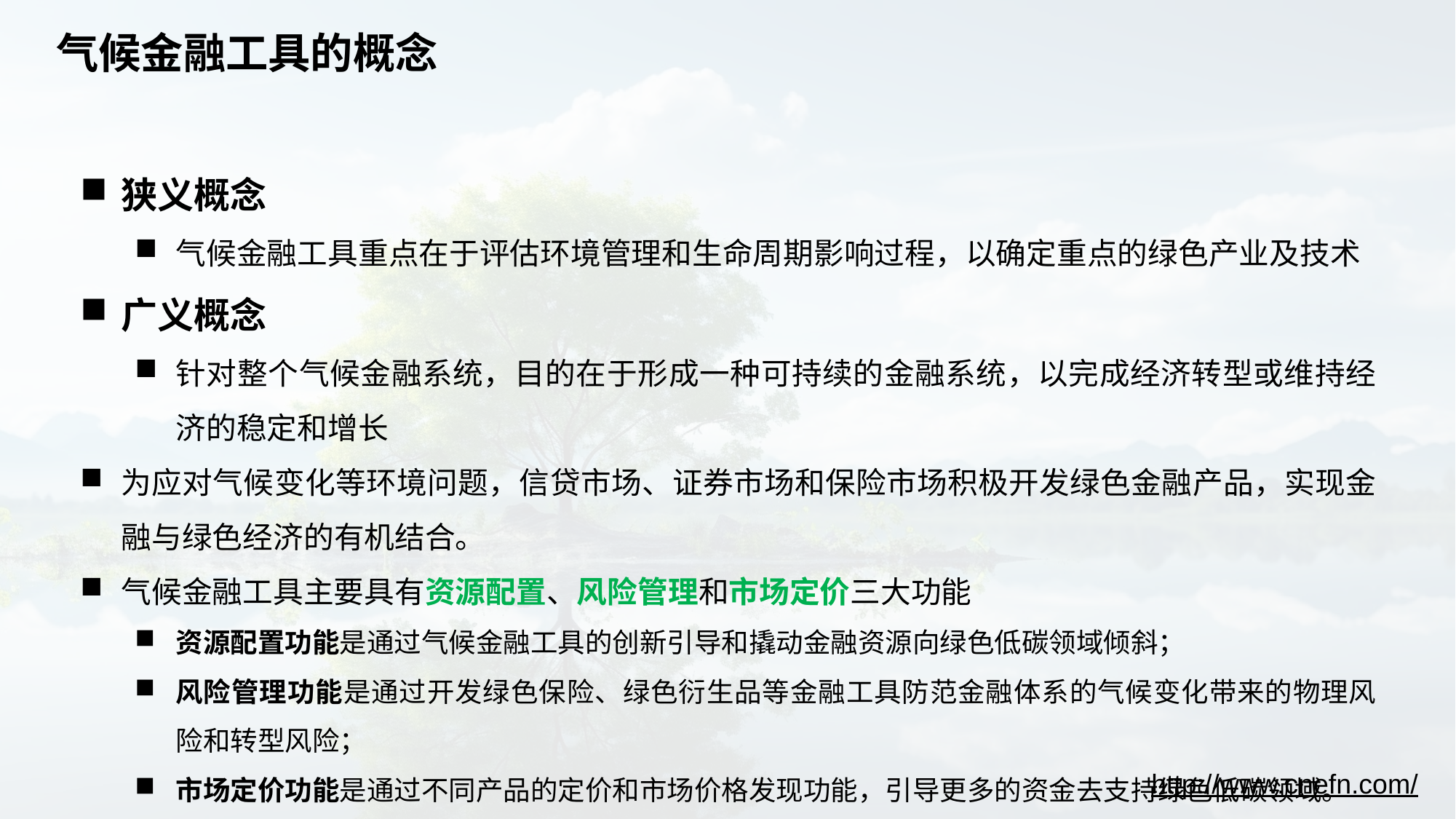

# 气候金融工具的概念
狭义概念
气候金融工具重点在于评估环境管理和生命周期影响过程，以确定重点的绿色产业及技术
广义概念
针对整个气候金融系统，目的在于形成一种可持续的金融系统，以完成经济转型或维持经济的稳定和增长
为应对气候变化等环境问题，信贷市场、证券市场和保险市场积极开发绿色金融产品，实现金融与绿色经济的有机结合。
气候金融工具主要具有资源配置、风险管理和市场定价三大功能
资源配置功能是通过气候金融工具的创新引导和撬动金融资源向绿色低碳领域倾斜；
风险管理功能是通过开发绿色保险、绿色衍生品等金融工具防范金融体系的气候变化带来的物理风险和转型风险；
市场定价功能是通过不同产品的定价和市场价格发现功能，引导更多的资金去支持绿色低碳领域。